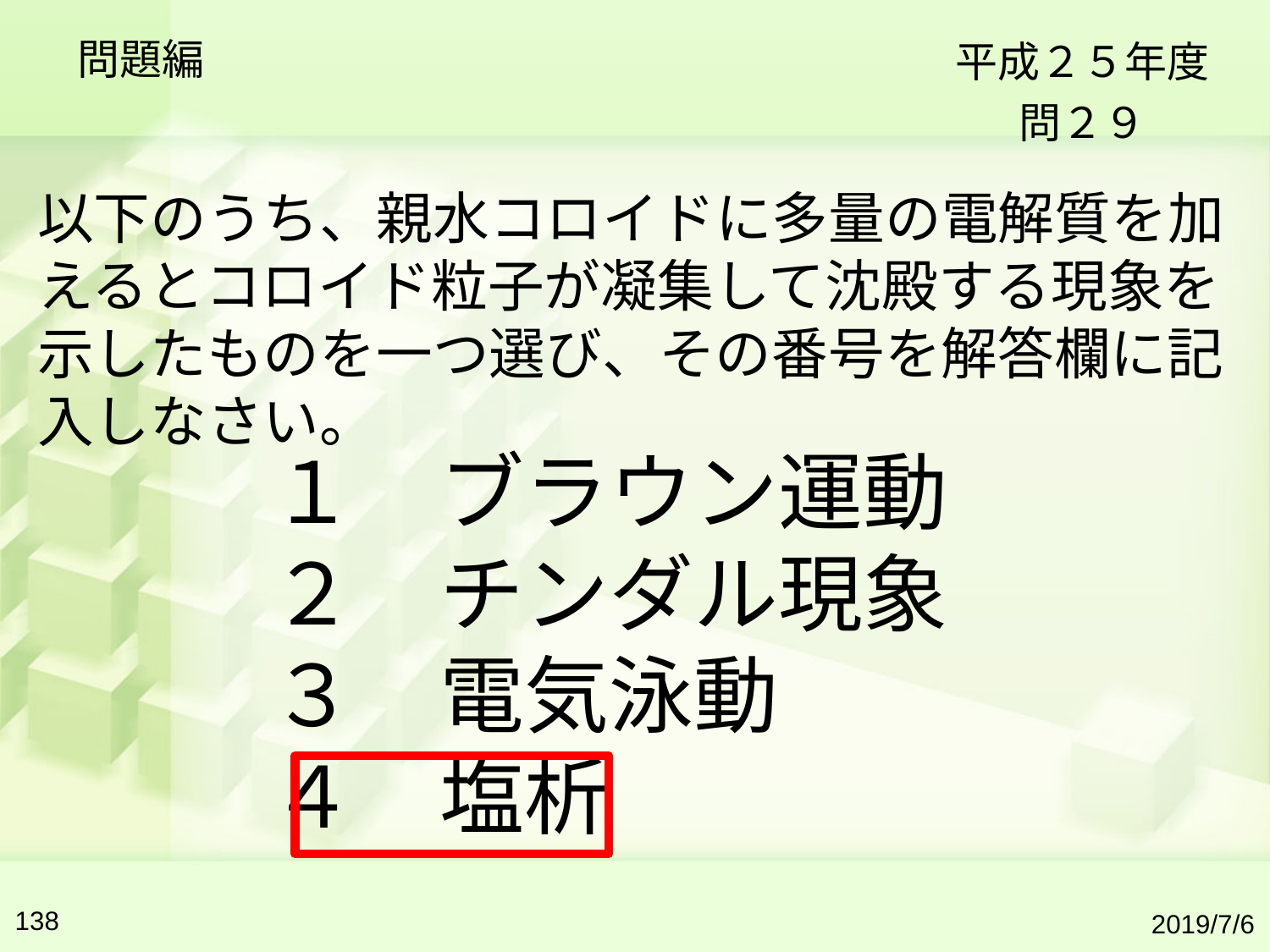

問題編
平成２５年度
問２９
以下のうち、親水コロイドに多量の電解質を加えるとコロイド粒子が凝集して沈殿する現象を示したものを一つ選び、その番号を解答欄に記入しなさい。
１　ブラウン運動
２　チンダル現象
３　電気泳動
４　塩析

138
2019/7/6